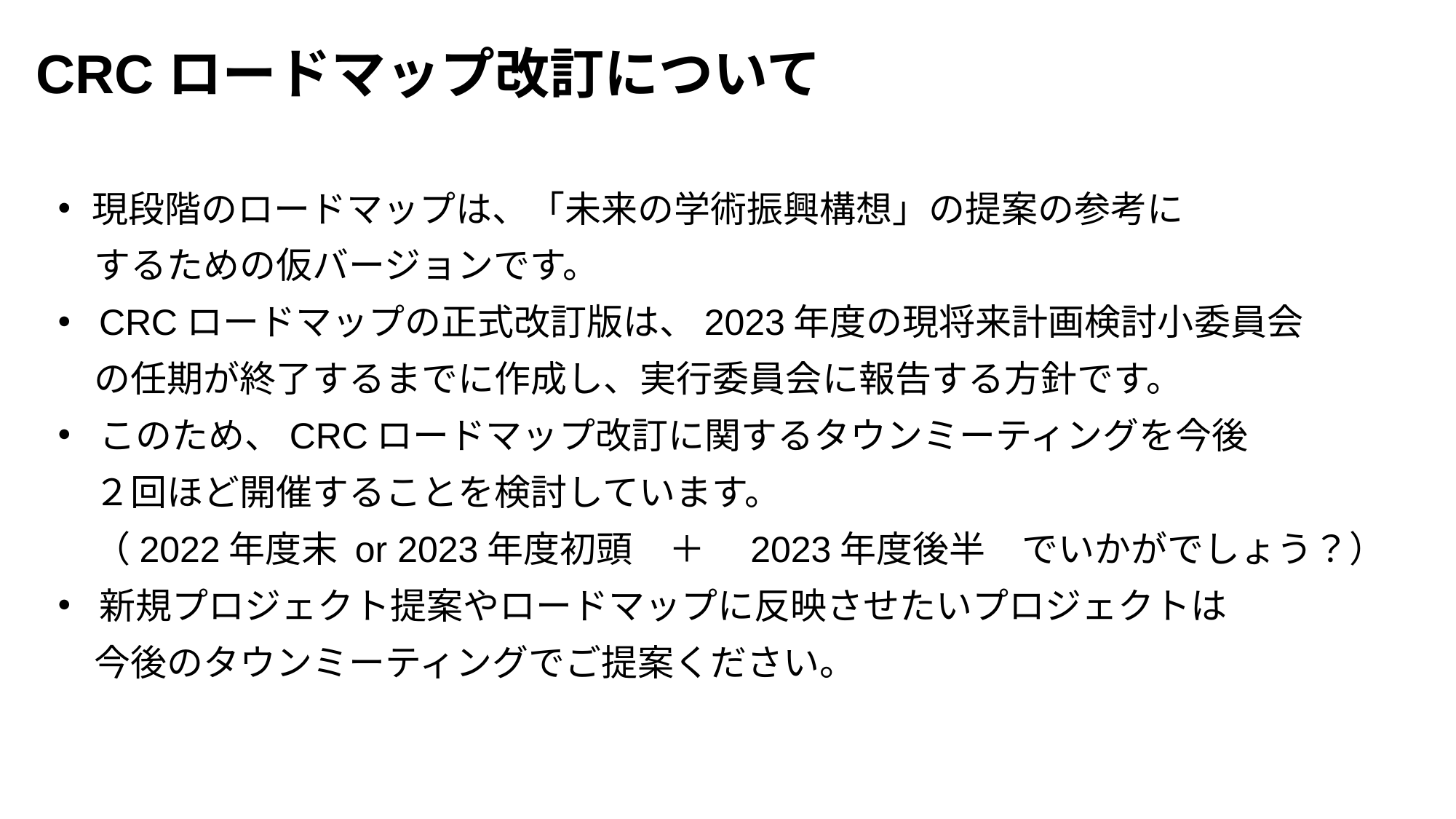

CRCロードマップ改訂について
現段階のロードマップは、「未来の学術振興構想」の提案の参考に
　するための仮バージョンです。
CRCロードマップの正式改訂版は、2023年度の現将来計画検討小委員会
　の任期が終了するまでに作成し、実行委員会に報告する方針です。
このため、CRCロードマップ改訂に関するタウンミーティングを今後
　２回ほど開催することを検討しています。
　（2022年度末 or 2023年度初頭　＋　2023年度後半　でいかがでしょう？）
新規プロジェクト提案やロードマップに反映させたいプロジェクトは
　今後のタウンミーティングでご提案ください。